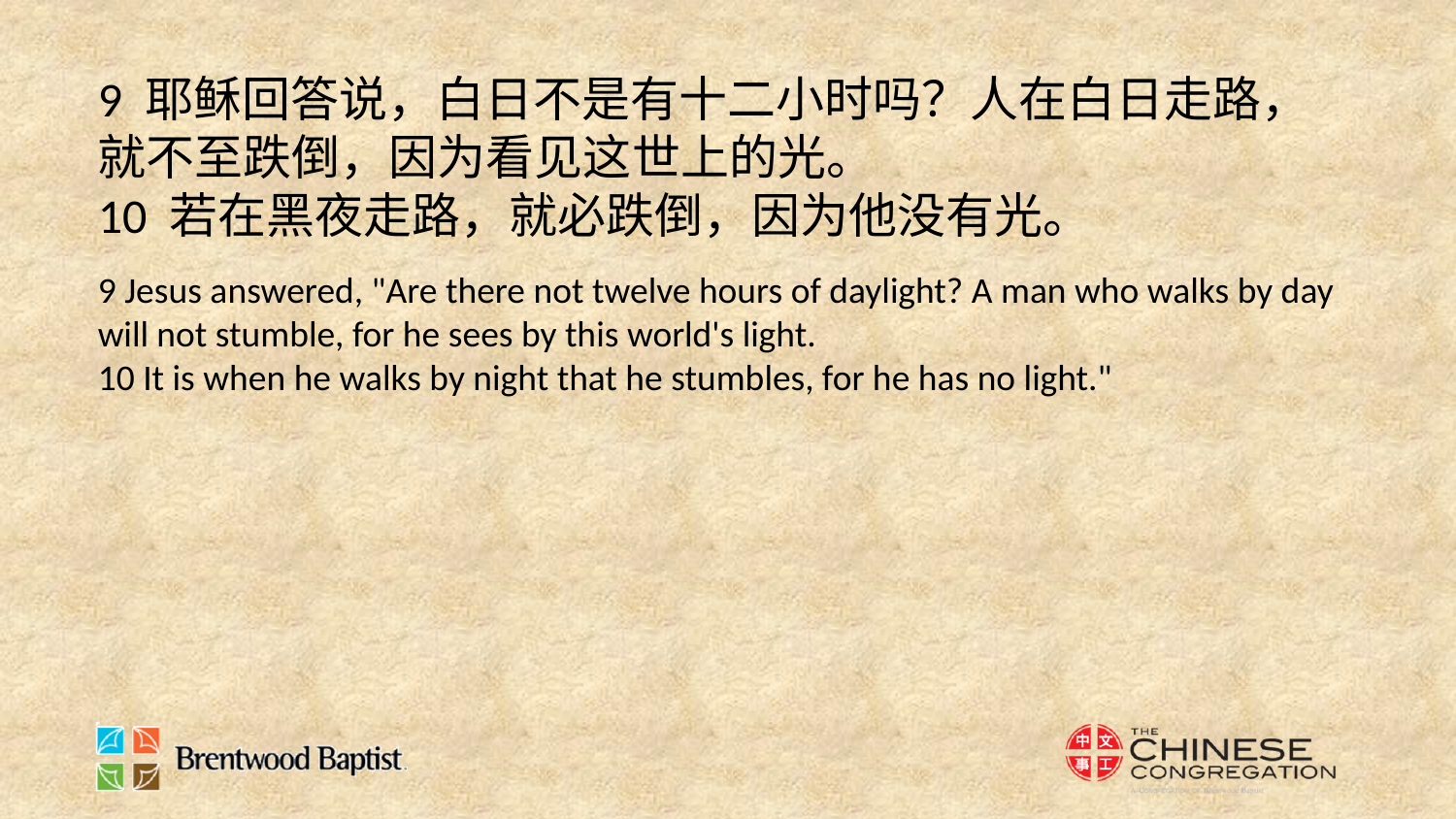

9 耶稣回答说，白日不是有十二小时吗？人在白日走路，就不至跌倒，因为看见这世上的光。
10 若在黑夜走路，就必跌倒，因为他没有光。

9 Jesus answered, "Are there not twelve hours of daylight? A man who walks by day will not stumble, for he sees by this world's light.
10 It is when he walks by night that he stumbles, for he has no light."